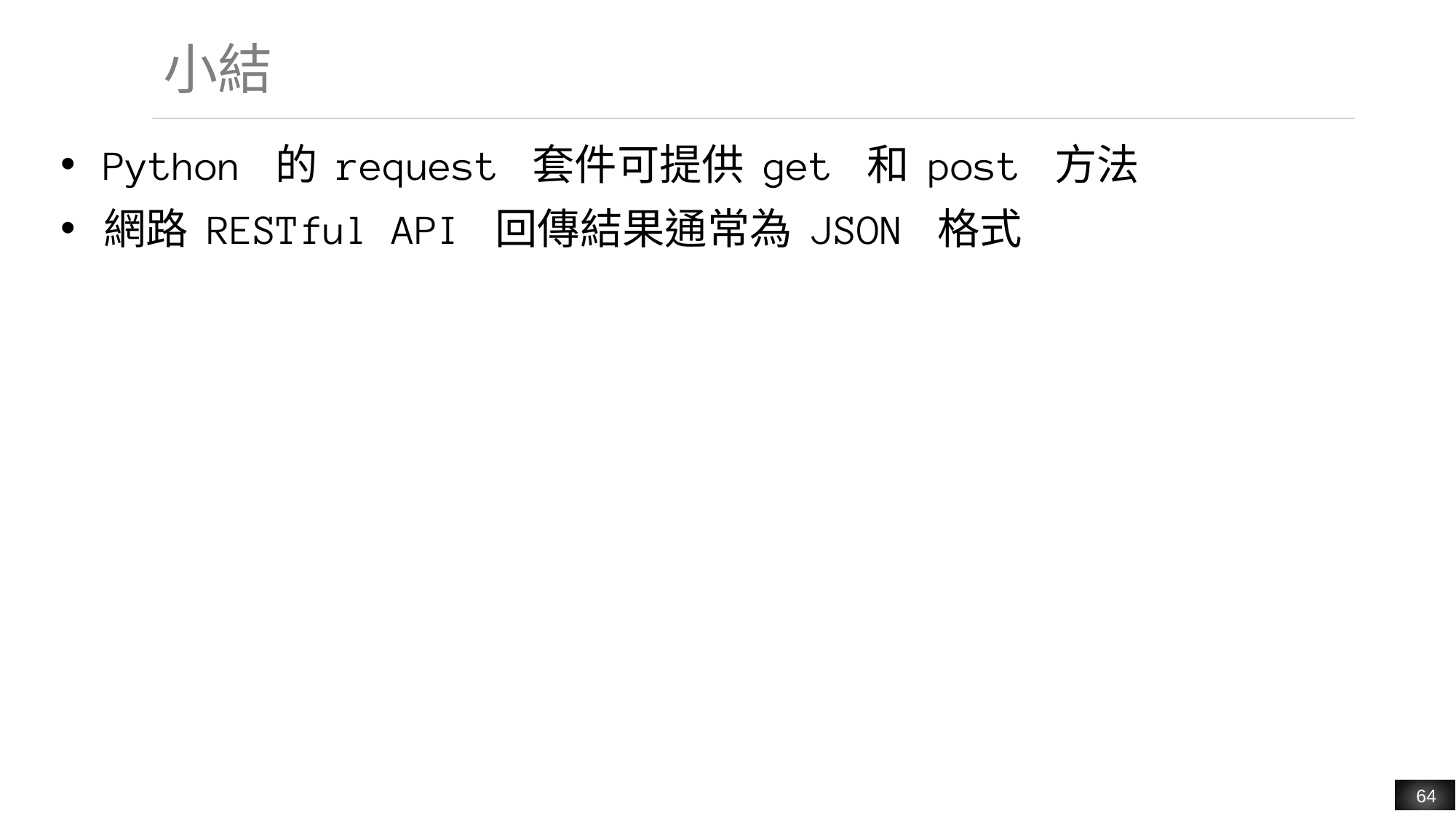

# 小結
Python 的 request 套件可提供 get 和 post 方法
網路 RESTful API 回傳結果通常為 JSON 格式